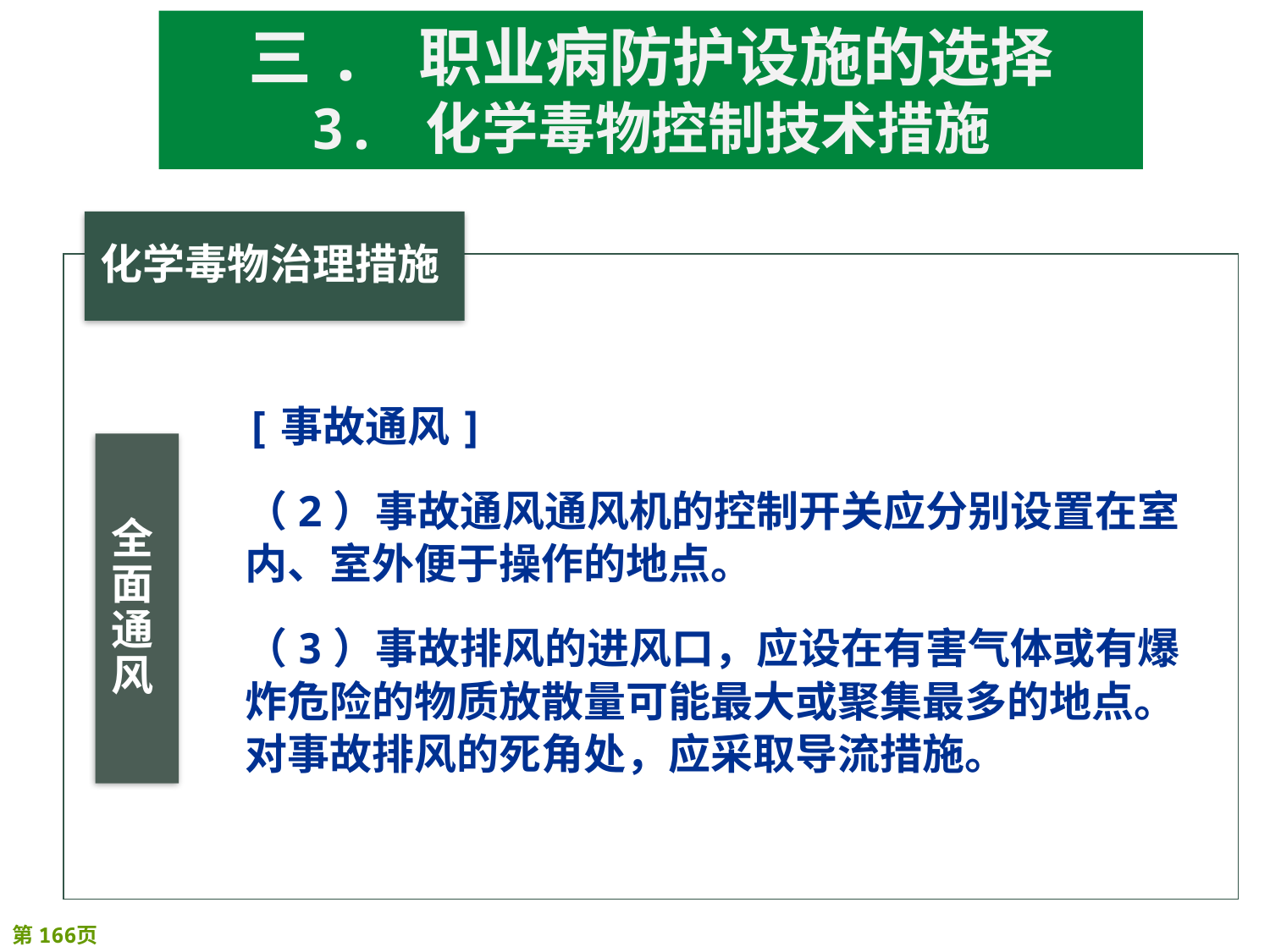

三. 职业病防护设施的选择
3. 化学毒物控制技术措施
化学毒物治理措施

[事故通风]
（2）事故通风通风机的控制开关应分别设置在室内、室外便于操作的地点。
（3）事故排风的进风口，应设在有害气体或有爆炸危险的物质放散量可能最大或聚集最多的地点。对事故排风的死角处，应采取导流措施。
全面通风